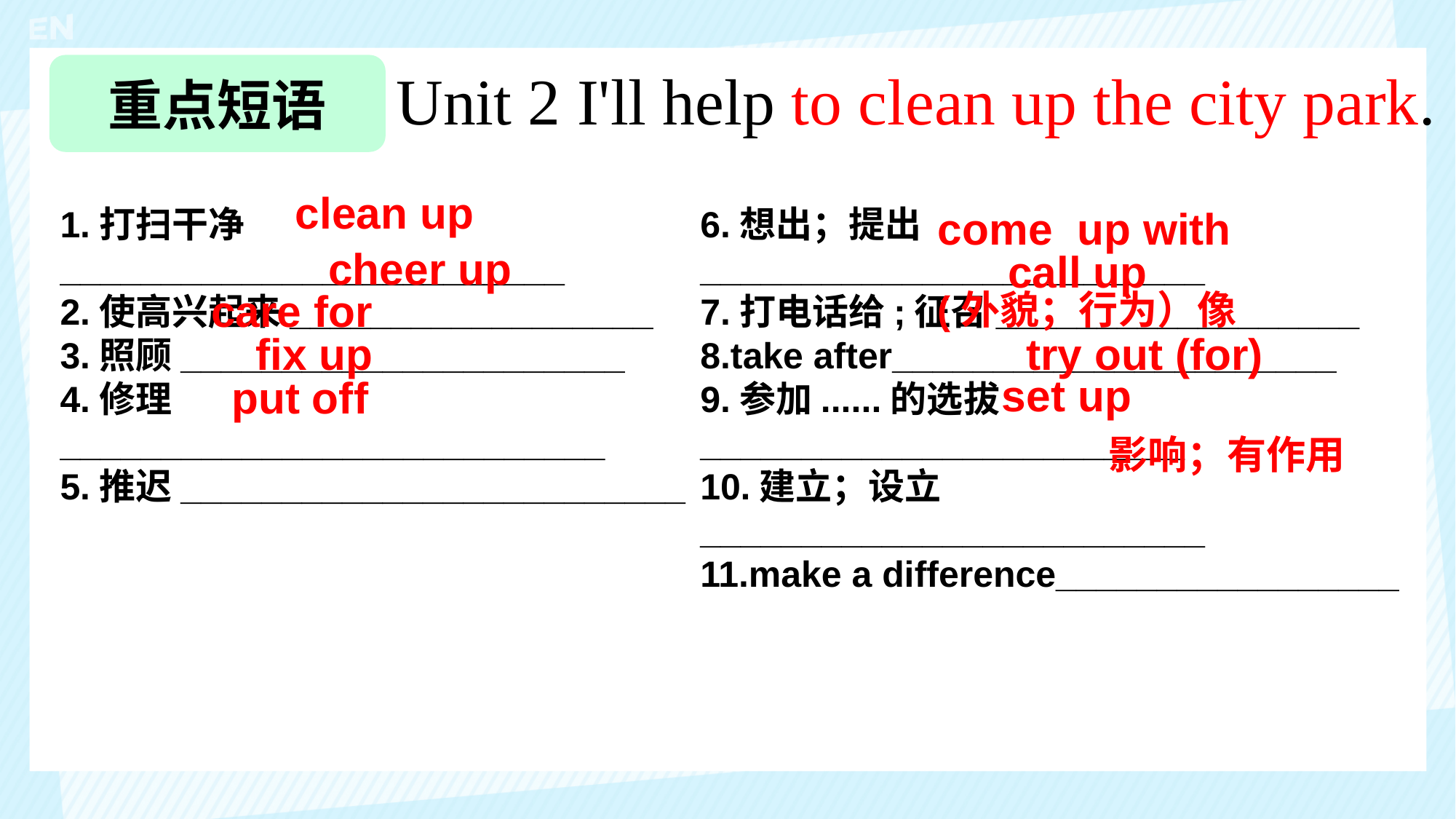

Unit 2 I'll help to clean up the city park.
重点短语
clean up
1.打扫干净_________________________
2.使高兴起来__________________
3.照顾______________________
4.修理___________________________
5.推迟_________________________
come  up with
6.想出；提出_________________________
7.打电话给;征召__________________
8.take after______________________
9.参加......的选拔________________________
10.建立；设立_________________________
11.make a difference_________________
cheer up
call up
care for
(外貌；行为）像
fix up
try out (for)
set up
put off
影响；有作用